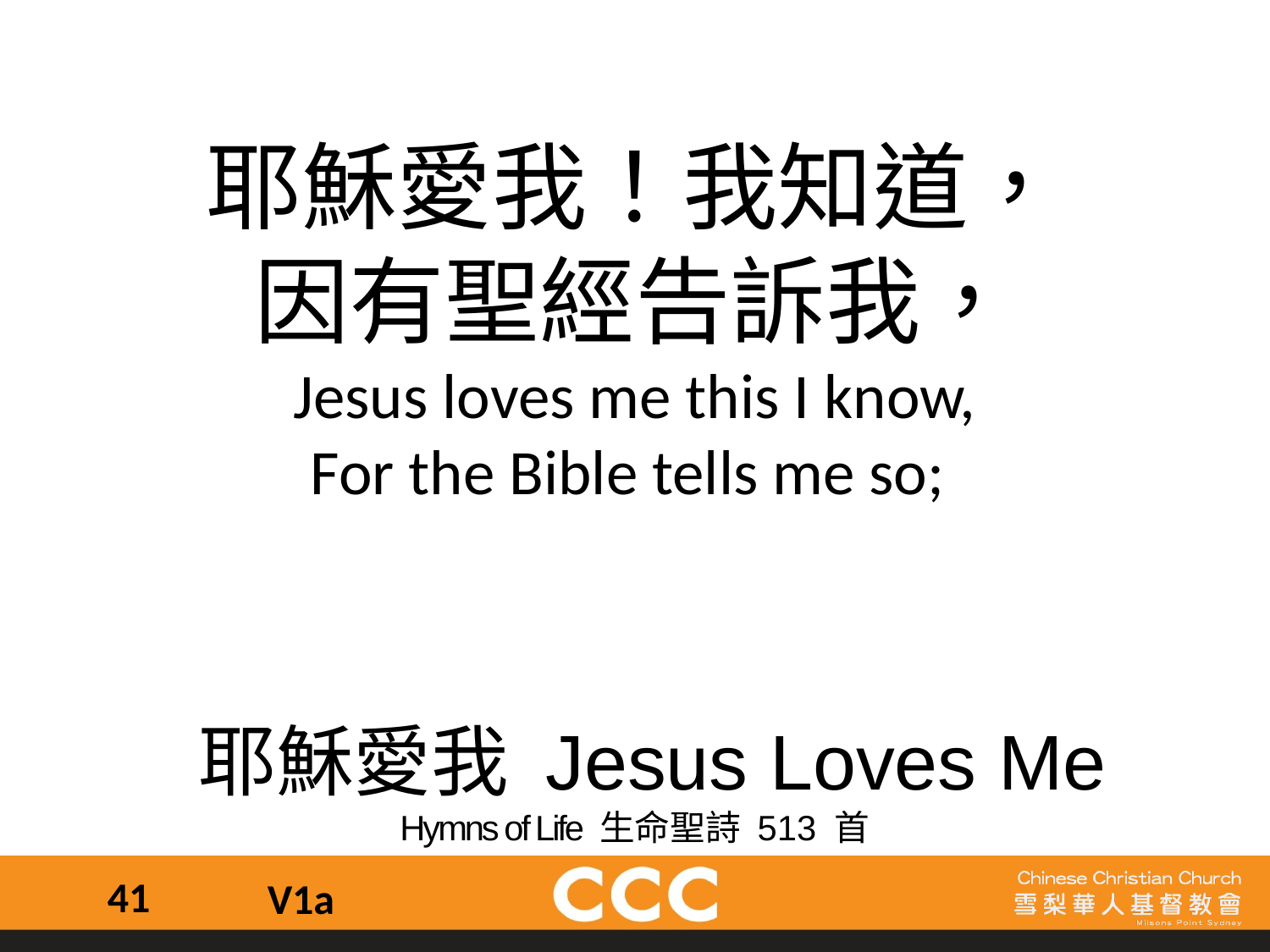

耶穌愛我！我知道，
因有聖經告訴我，
Jesus loves me this I know,
For the Bible tells me so;
 耶穌愛我 Jesus Loves Me
Hymns of Life 生命聖詩 513 首
41
V1a